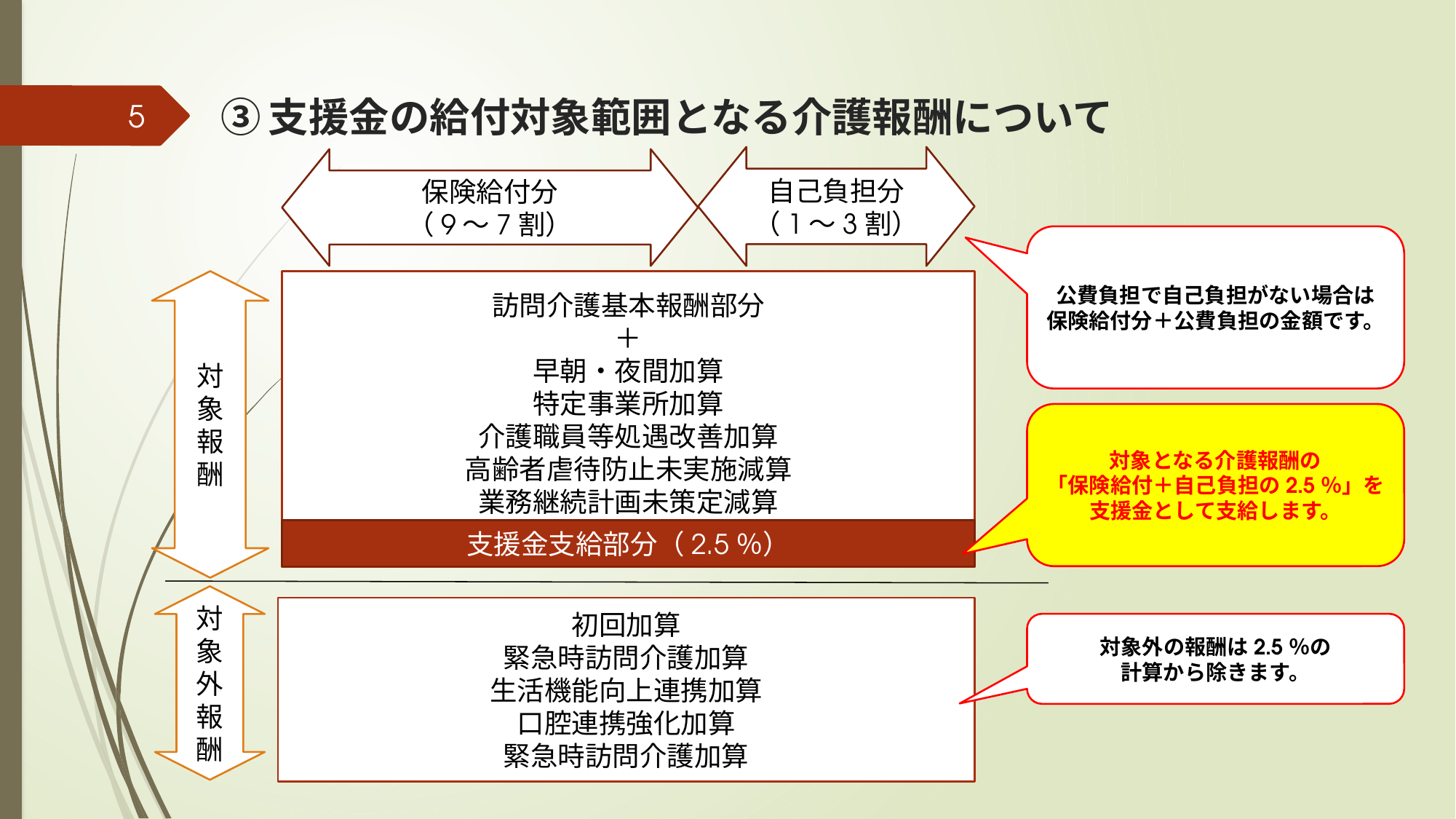

# ③支援金の給付対象範囲となる介護報酬について
5
自己負担分
（1～3割）
保険給付分
（9～7割）
公費負担で自己負担がない場合は保険給付分＋公費負担の金額です。
訪問介護基本報酬部分
＋
早朝・夜間加算
特定事業所加算
介護職員等処遇改善加算
高齢者虐待防止未実施減算
業務継続計画未策定減算

対象報酬
対象となる介護報酬の
「保険給付＋自己負担の2.5％」を
支援金として支給します。
支援金支給部分（2.5％）
対象外報酬
初回加算
緊急時訪問介護加算
生活機能向上連携加算
口腔連携強化加算
緊急時訪問介護加算
対象外の報酬は2.5％の
計算から除きます。